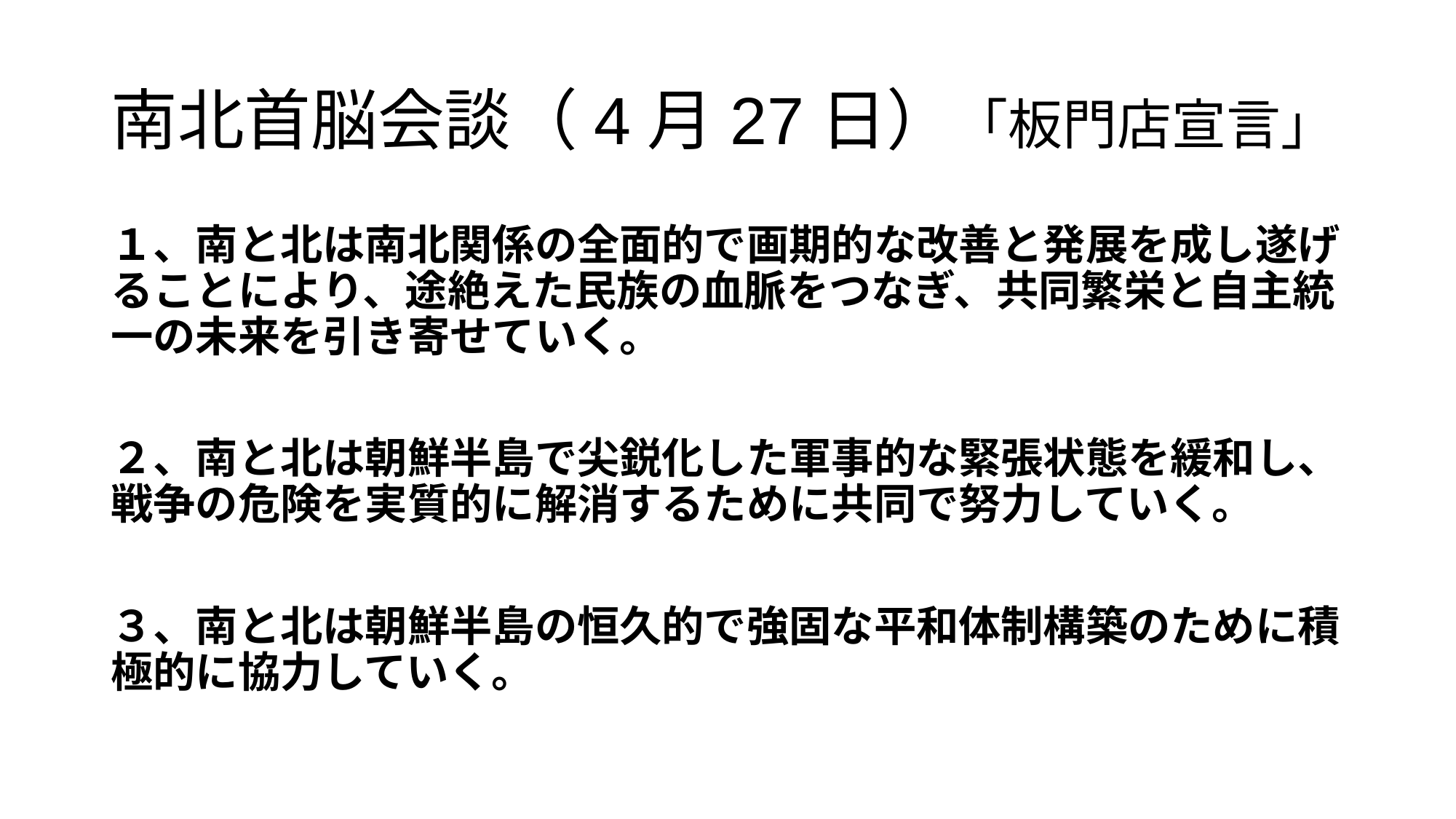

# 南北首脳会談（4月27日）「板門店宣言」
１、南と北は南北関係の全面的で画期的な改善と発展を成し遂げることにより、途絶えた民族の血脈をつなぎ、共同繁栄と自主統一の未来を引き寄せていく。

２、南と北は朝鮮半島で尖鋭化した軍事的な緊張状態を緩和し、戦争の危険を実質的に解消するために共同で努力していく。

３、南と北は朝鮮半島の恒久的で強固な平和体制構築のために積極的に協力していく。